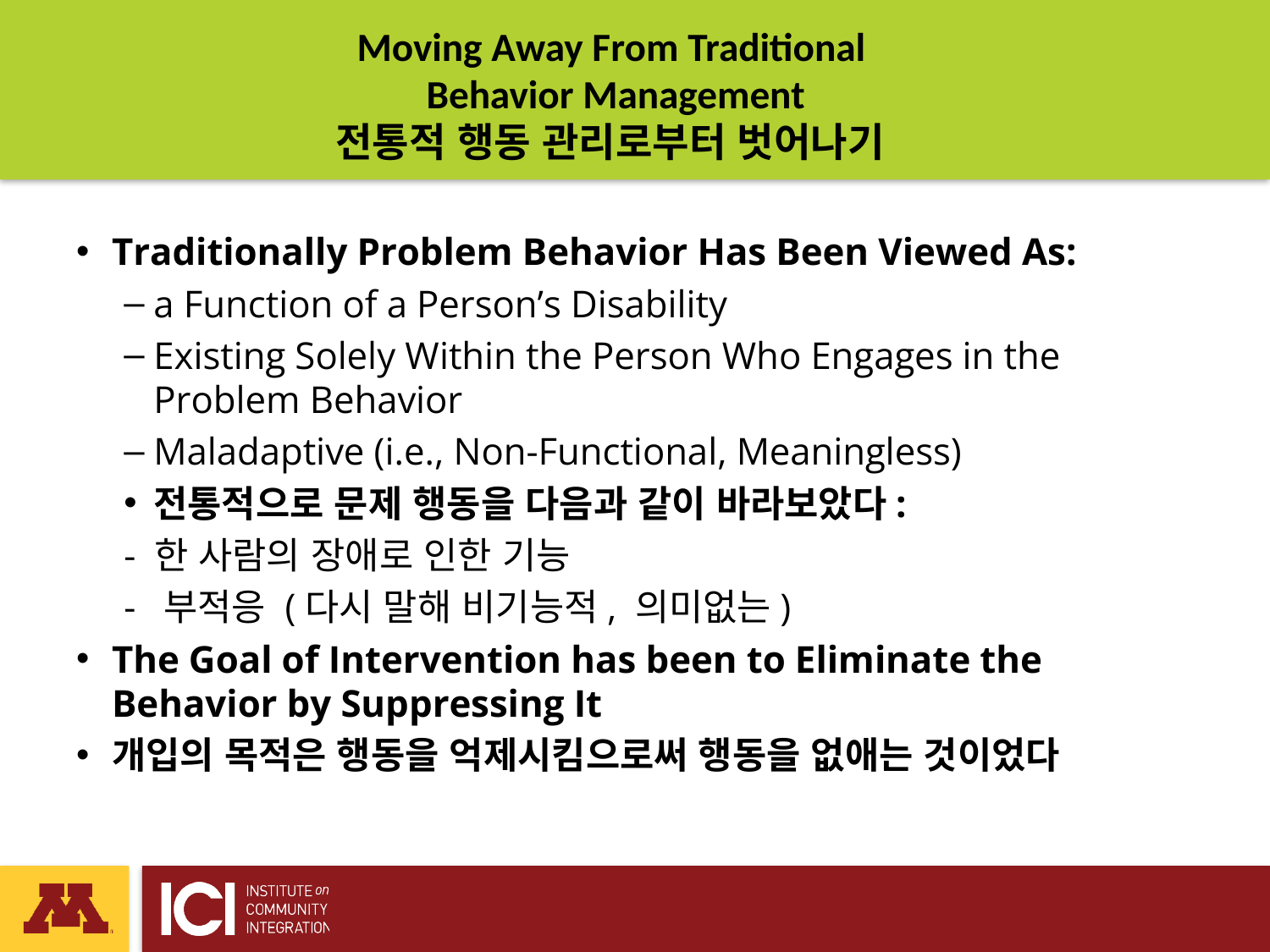

# Moving Away From Traditional Behavior Management 전통적 행동 관리로부터 벗어나기
Traditionally Problem Behavior Has Been Viewed As:
a Function of a Person’s Disability
Existing Solely Within the Person Who Engages in the Problem Behavior
Maladaptive (i.e., Non-Functional, Meaningless)
전통적으로 문제 행동을 다음과 같이 바라보았다:
- 한 사람의 장애로 인한 기능
-  부적응 (다시 말해 비기능적, 의미없는)
The Goal of Intervention has been to Eliminate the Behavior by Suppressing It
개입의 목적은 행동을 억제시킴으로써 행동을 없애는 것이었다